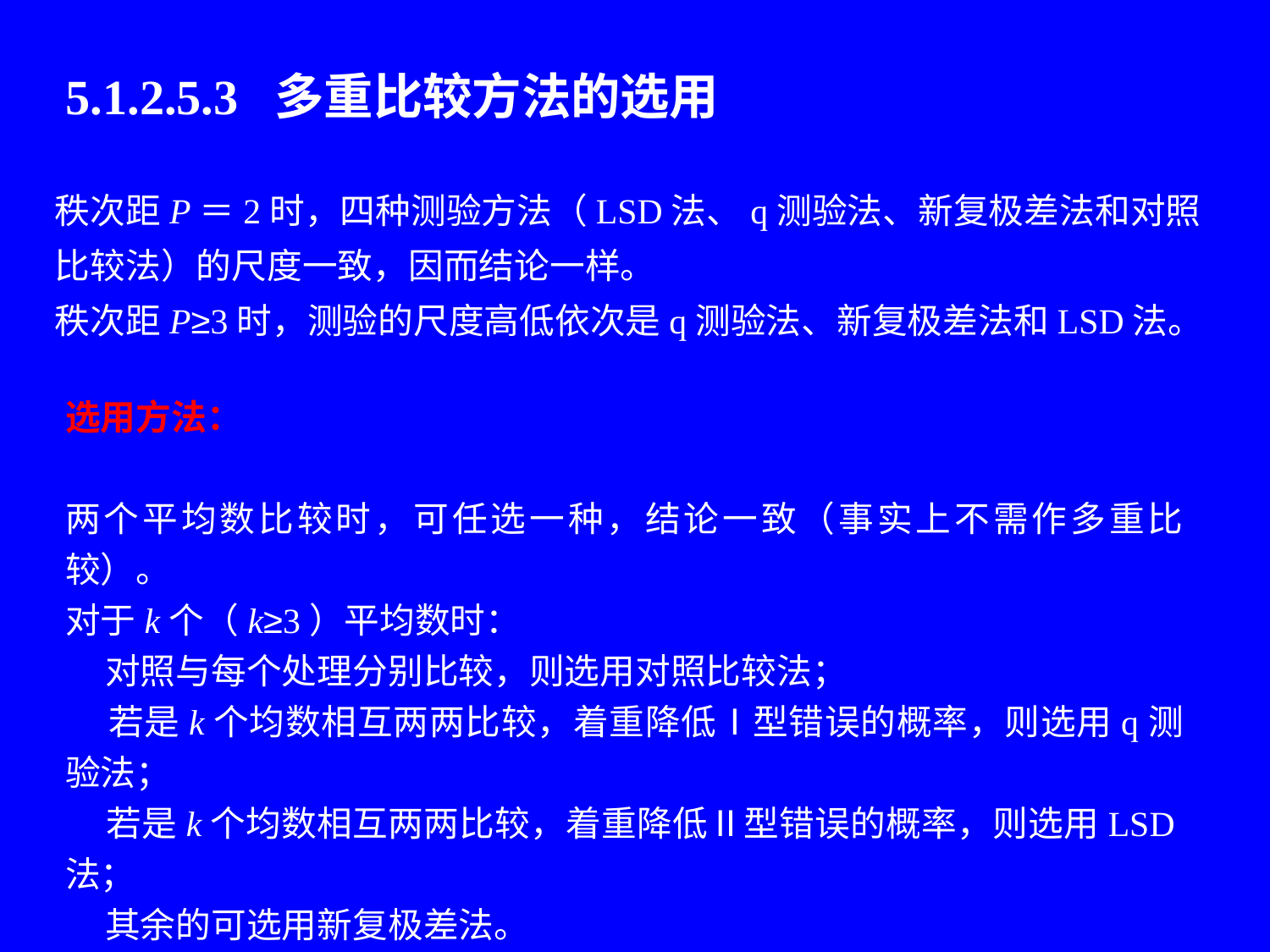

# 5.1.2.5.3  多重比较方法的选用
秩次距P＝2时，四种测验方法（LSD法、q测验法、新复极差法和对照比较法）的尺度一致，因而结论一样。
秩次距P≥3时，测验的尺度高低依次是q测验法、新复极差法和LSD法。
选用方法：

两个平均数比较时，可任选一种，结论一致（事实上不需作多重比较）。
对于k个（k≥3）平均数时：
    对照与每个处理分别比较，则选用对照比较法；
    若是k个均数相互两两比较，着重降低Ⅰ型错误的概率，则选用q测验法；
    若是k个均数相互两两比较，着重降低Ⅱ型错误的概率，则选用LSD法；
    其余的可选用新复极差法。